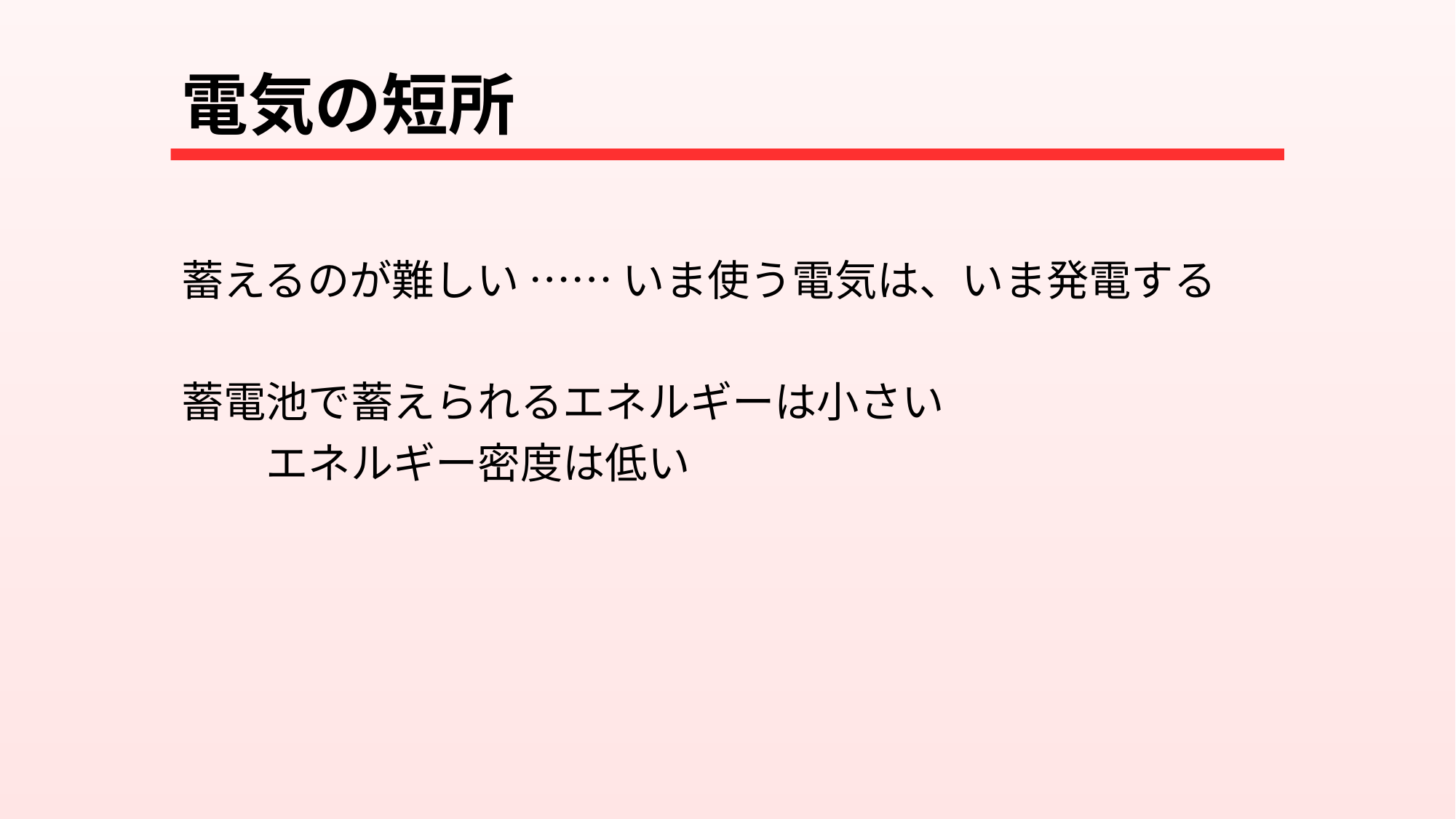

# 電気の短所
蓄えるのが難しい …… いま使う電気は、いま発電する

蓄電池で蓄えられるエネルギーは小さい
　　エネルギー密度は低い